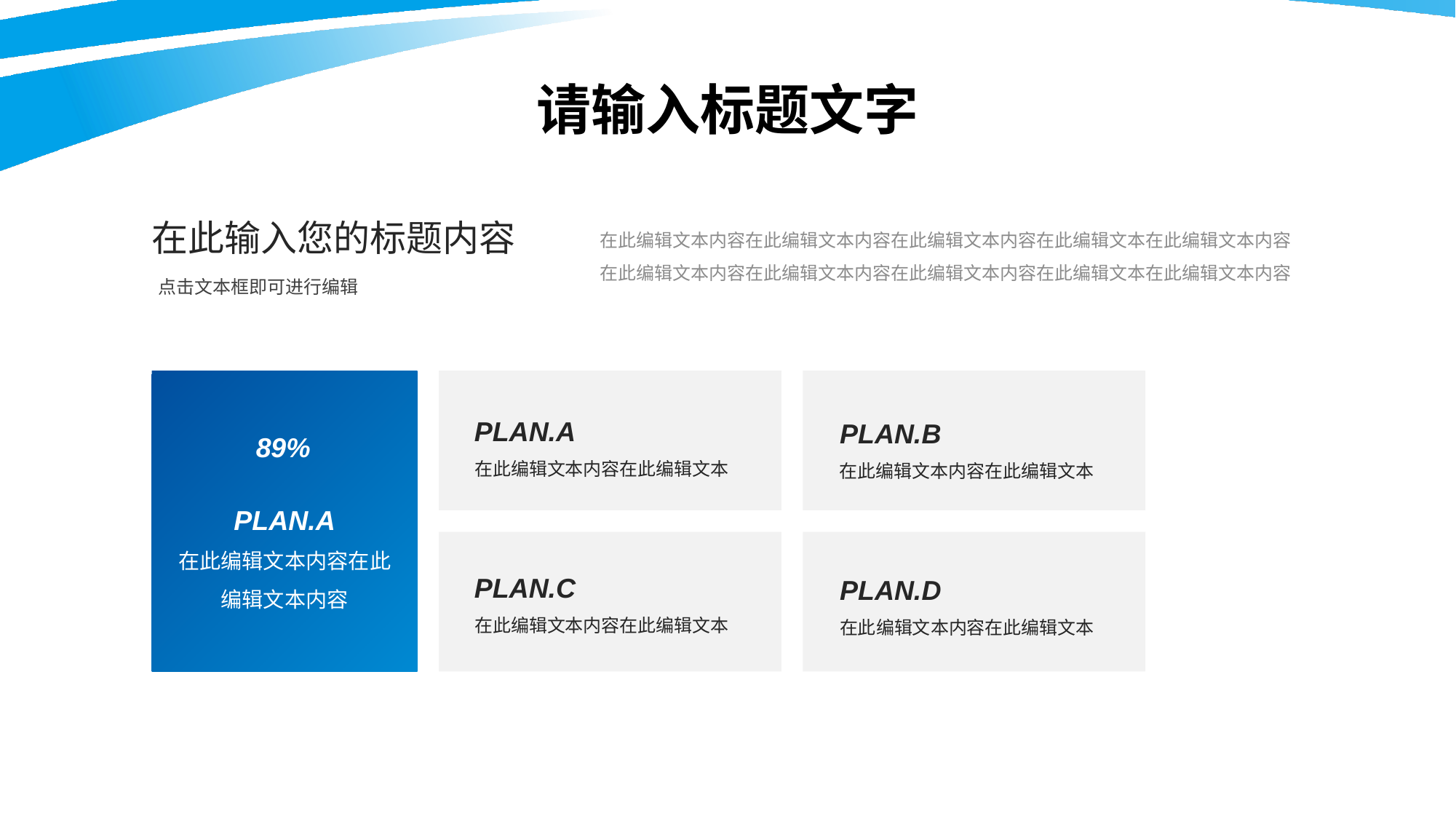

请输入标题文字
在此输入您的标题内容
点击文本框即可进行编辑
在此编辑文本内容在此编辑文本内容在此编辑文本内容在此编辑文本在此编辑文本内容在此编辑文本内容在此编辑文本内容在此编辑文本内容在此编辑文本在此编辑文本内容

89%
PLAN.A
在此编辑文本内容在此编辑文本内容

PLAN.A
在此编辑文本内容在此编辑文本
PLAN.B
在此编辑文本内容在此编辑文本

PLAN.C
在此编辑文本内容在此编辑文本
PLAN.D
在此编辑文本内容在此编辑文本